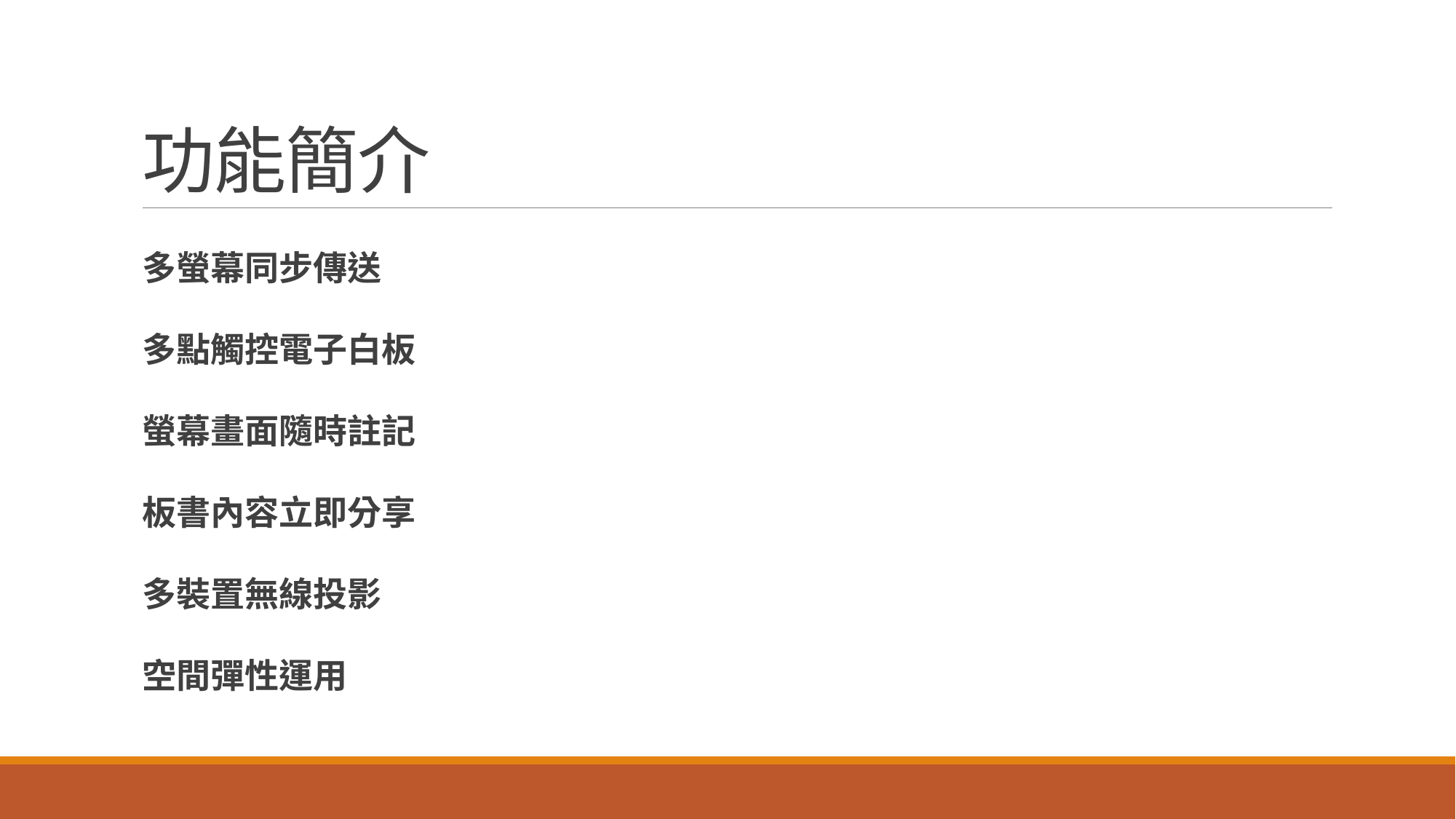

# 功能簡介
多螢幕同步傳送
多點觸控電子白板
螢幕畫面隨時註記
板書內容立即分享
多裝置無線投影
空間彈性運用